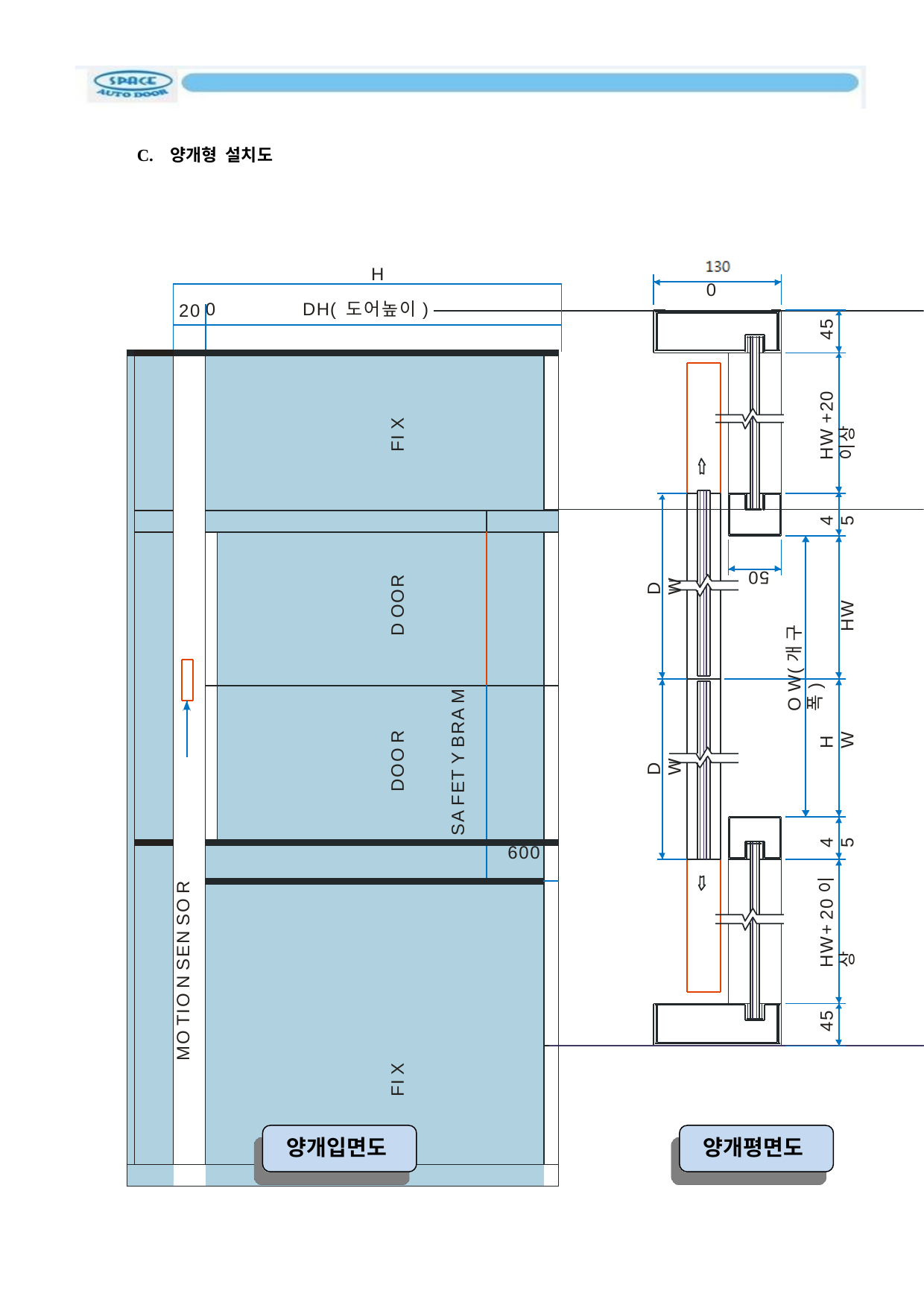

C.   양개형 설치도
120

H

|  |  |
| --- | --- |
| 20 | 0 DH( 도어높이) |
|  |  |

45

|  |  | MO TIO N SEN SO R | FI X |  |  |  |
| --- | --- | --- | --- | --- | --- | --- |
|  |  |  |  |  |  |  |
|  |  |  |  | D OOR |  |  |
|  |  |  |  | DOO R SA FET Y BRA M |  |  |
|  |  |  |  |  | 600 |  |
|  |  |  | FI X |  |  |  |
|  |  |  |  |  |  |  |

HW +20 이상

45

50

DW

O W(개 구폭)
HW

H W

DW

4 5

HW+ 20이 상

45

양개입면도
양개평면도